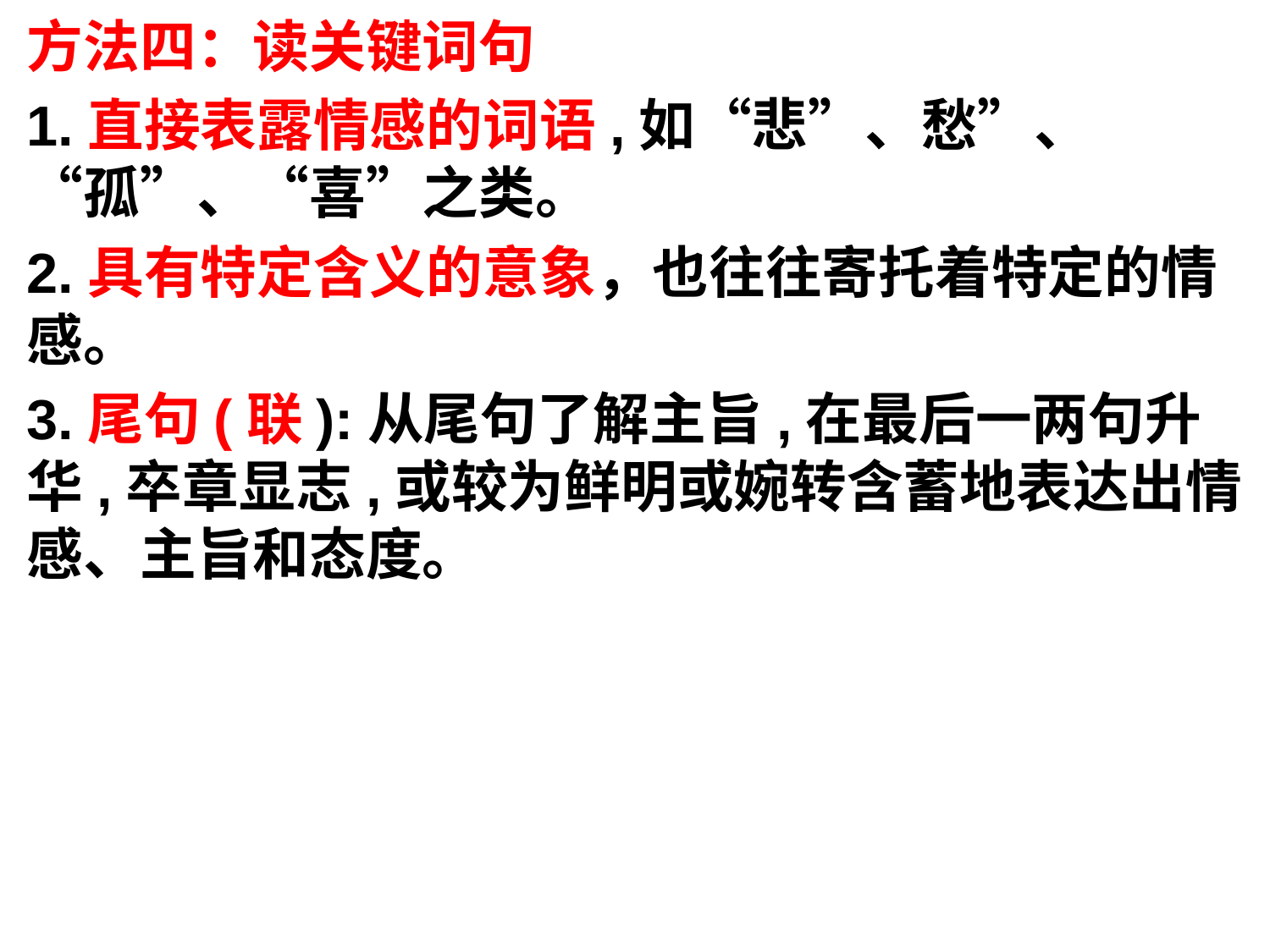

方法四：读关键词句
1.直接表露情感的词语,如“悲”、愁”、“孤”、“喜”之类。
2.具有特定含义的意象，也往往寄托着特定的情感。
3.尾句(联):从尾句了解主旨,在最后一两句升华,卒章显志,或较为鲜明或婉转含蓄地表达出情感、主旨和态度。